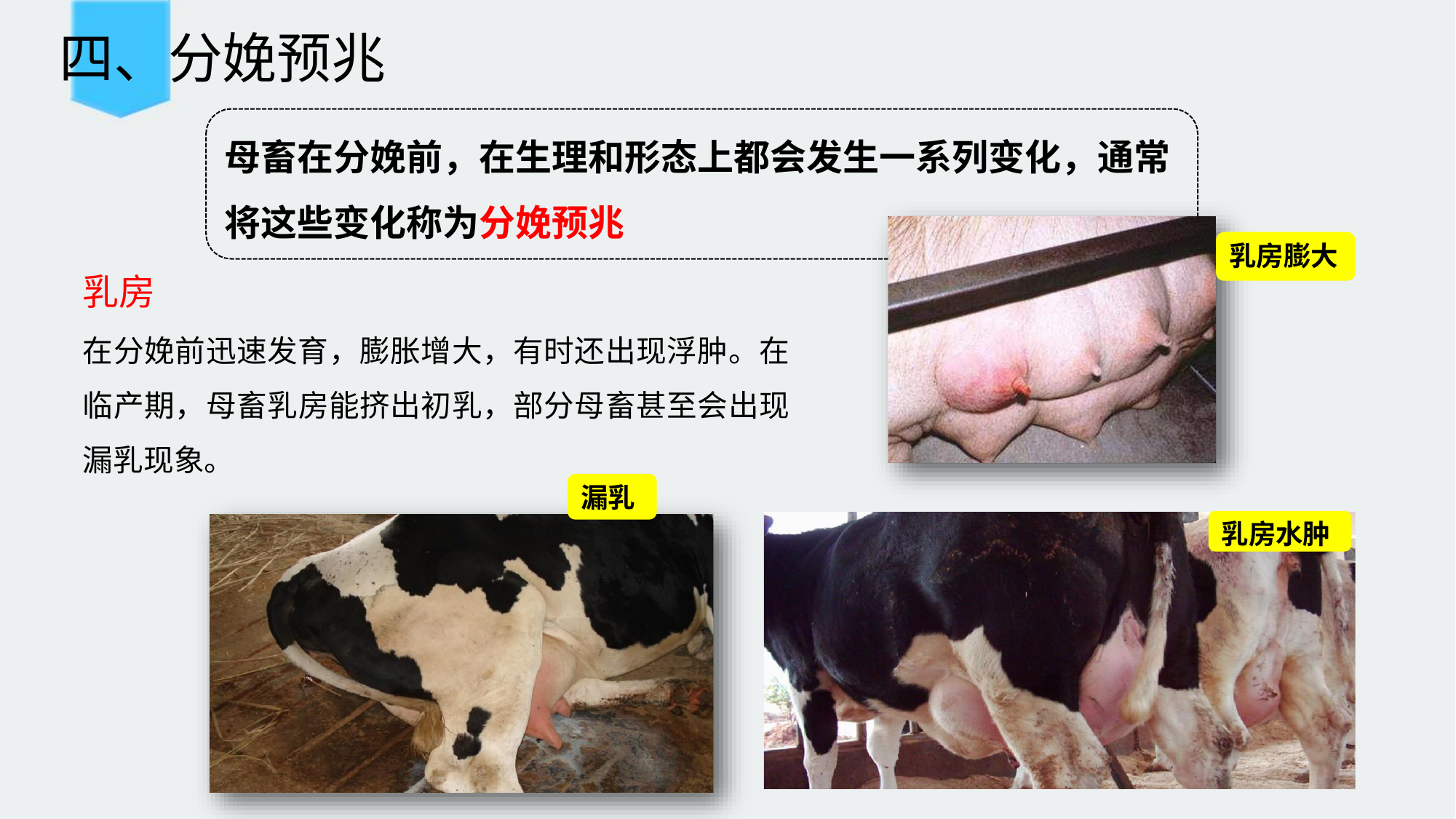

# 四、分娩预兆

母畜在分娩前，在生理和形态上都会发生一系列变化，通常 将这些变化称为分娩预兆

乳房膨大
乳房
在分娩前迅速发育，膨胀增大，有时还出现浮肿。在临产期，母畜乳房能挤出初乳，部分母畜甚至会出现漏乳现象。

漏乳

乳房水肿